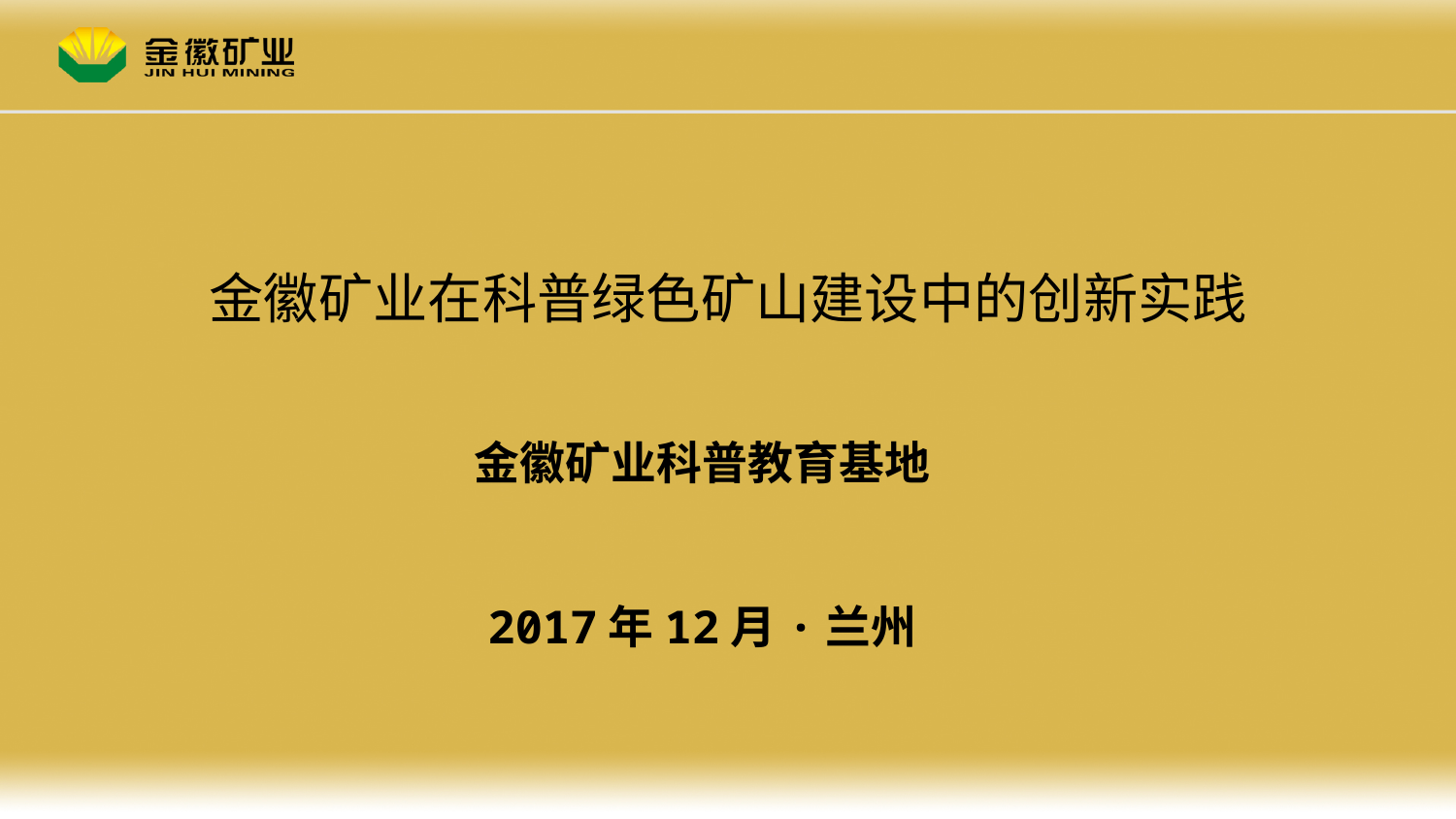

# 金徽矿业在科普绿色矿山建设中的创新实践
金徽矿业科普教育基地

2017年12月·兰州